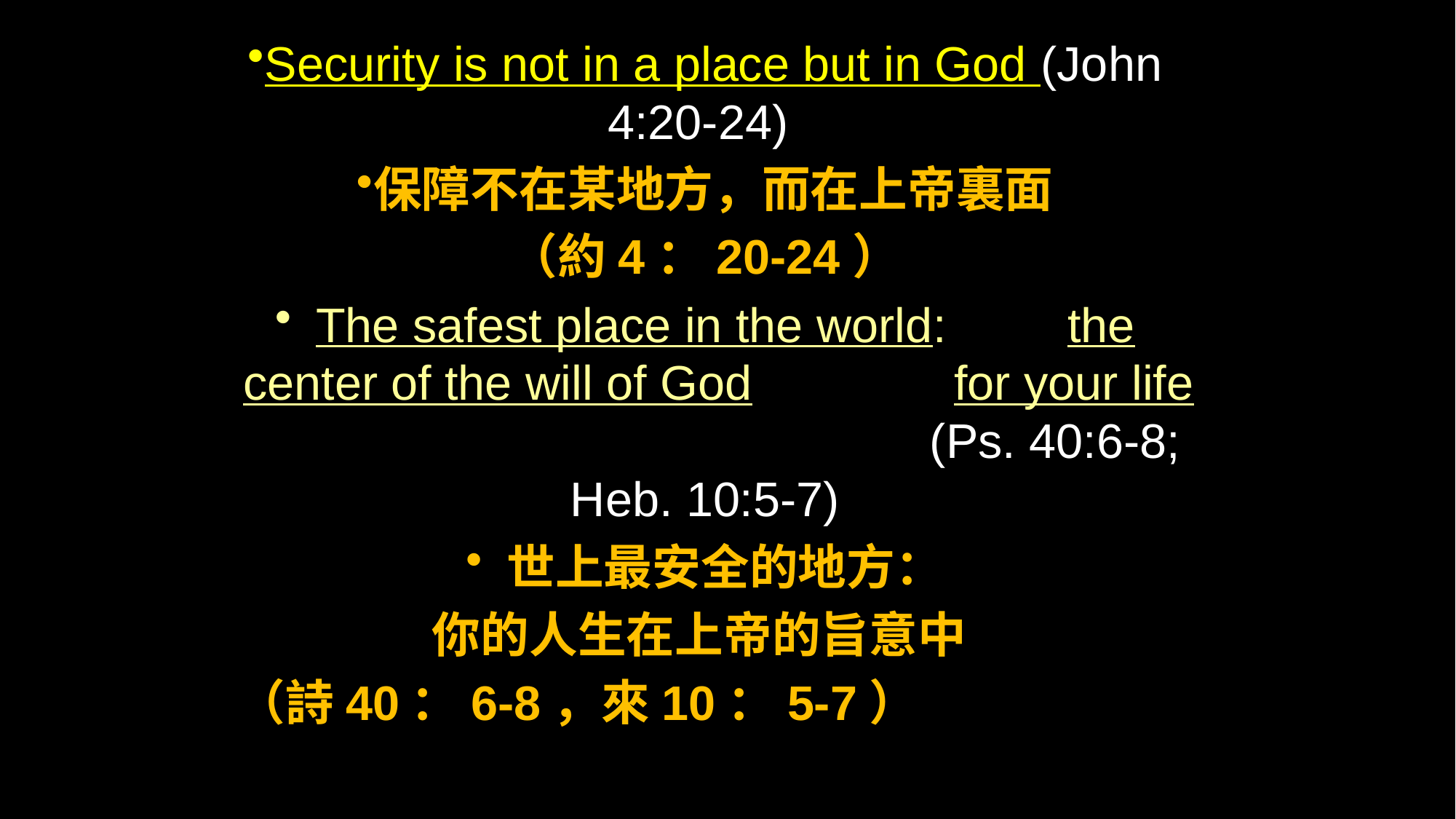

Security is not in a place but in God (John 4:20-24)
保障不在某地方，而在上帝裏面
（約4：20-24）
The safest place in the world:         the center of the will of God               for your life                                                   (Ps. 40:6-8; Heb. 10:5-7)
世上最安全的地方：
你的人生在上帝的旨意中
（詩40：6-8，來10：5-7）